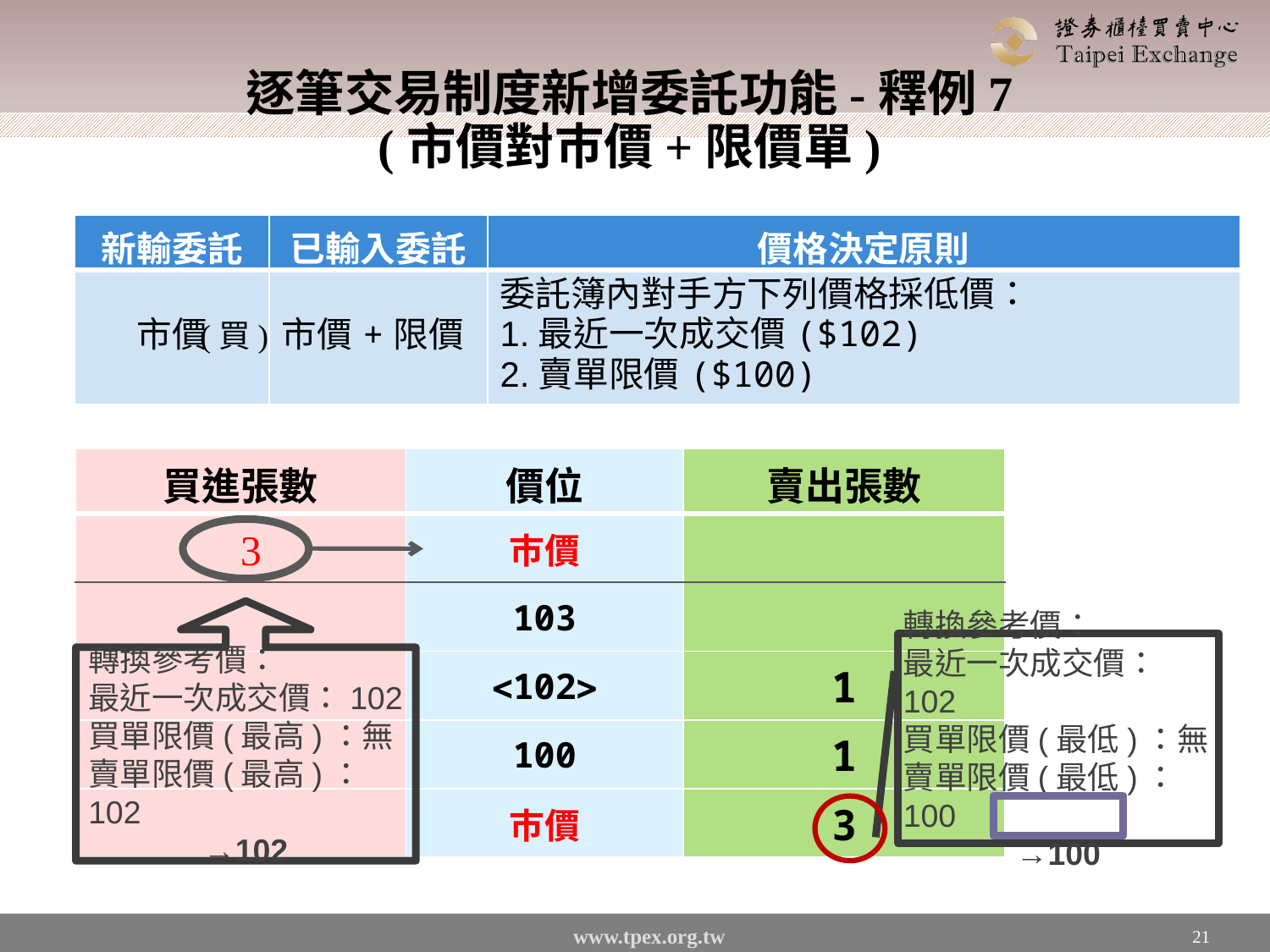

# 逐筆交易制度新增委託功能-釋例7 (市價對巿價+限價單)
| 新輸委託 | 已輸入委託 | 價格決定原則 |
| --- | --- | --- |
| 市價 | 市價+限價 | 委託簿內對手方下列價格採低價： 最近一次成交價($102) 賣單限價($100) |
(買)
| 買進張數 | 價位 | 賣出張數 |
| --- | --- | --- |
|  | 巿價 |  |
|  | 103 |  |
|  | <102> | 1 |
|  | 100 | 1 |
|  | 巿價 | 3 |
 3
轉換參考價：
最近一次成交價：102
買單限價(最高)：無
賣單限價(最高)：102
→102
轉換參考價：
最近一次成交價：102
買單限價(最低)：無
賣單限價(最低)：100
→100

21